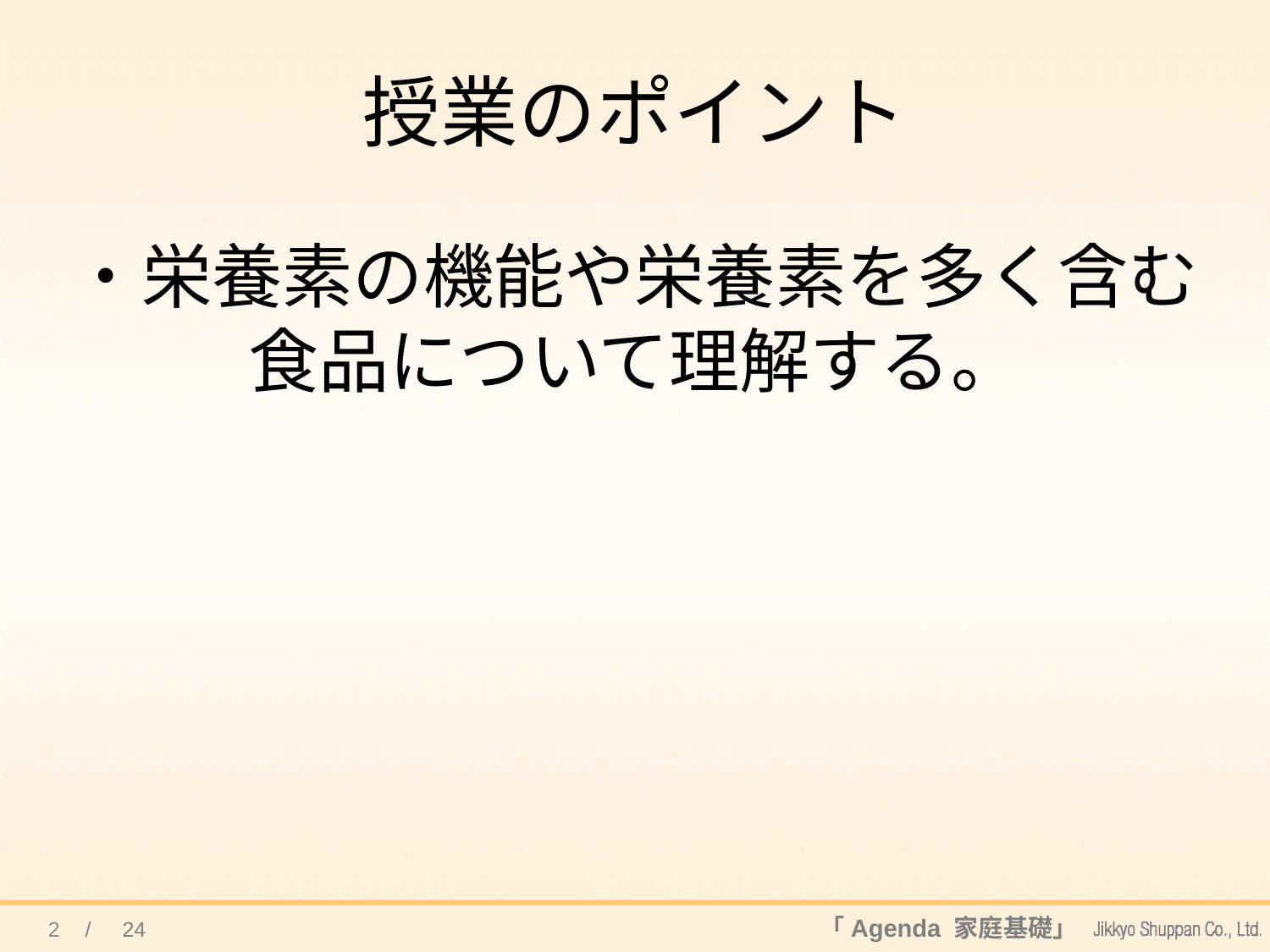

# 授業のポイント
・栄養素の機能や栄養素を多く含む食品について理解する。
2